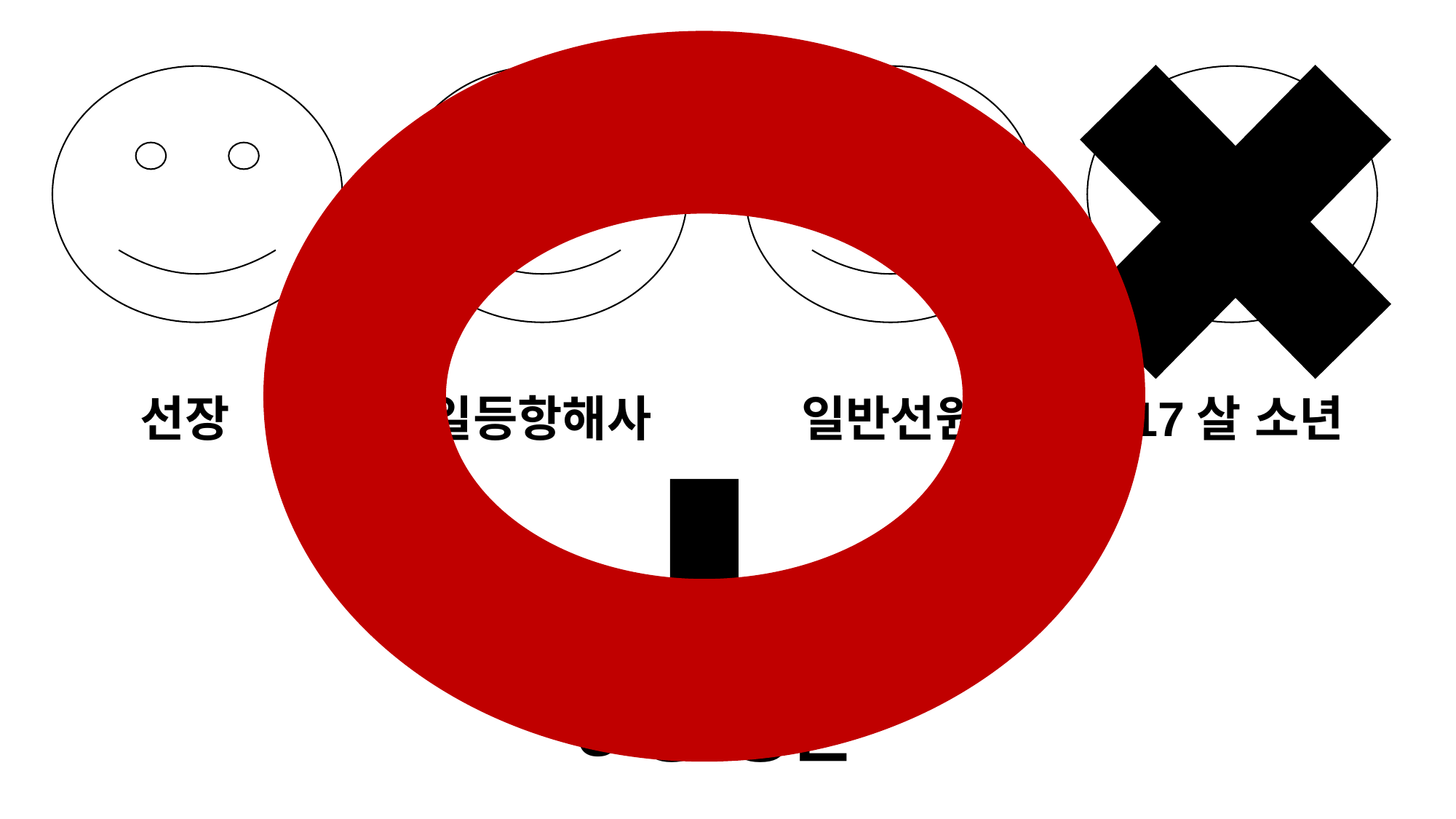

17살 소년
일반선원
일등항해사
선장

3명 생존